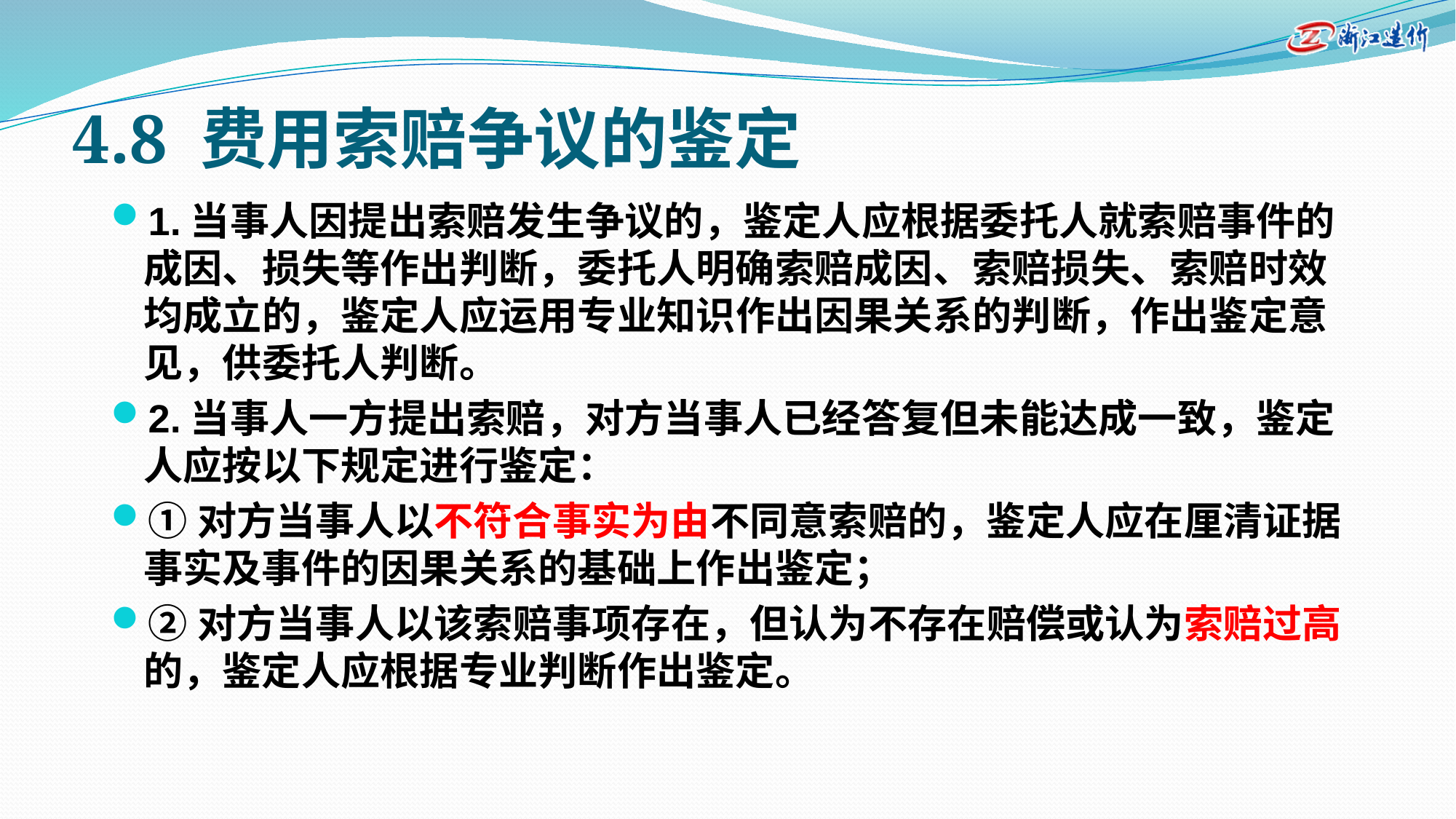

# 4.8 费用索赔争议的鉴定
1.当事人因提出索赔发生争议的，鉴定人应根据委托人就索赔事件的成因、损失等作出判断，委托人明确索赔成因、索赔损失、索赔时效均成立的，鉴定人应运用专业知识作出因果关系的判断，作出鉴定意见，供委托人判断。
2.当事人一方提出索赔，对方当事人已经答复但未能达成一致，鉴定人应按以下规定进行鉴定：
①对方当事人以不符合事实为由不同意索赔的，鉴定人应在厘清证据事实及事件的因果关系的基础上作出鉴定；
②对方当事人以该索赔事项存在，但认为不存在赔偿或认为索赔过高的，鉴定人应根据专业判断作出鉴定。